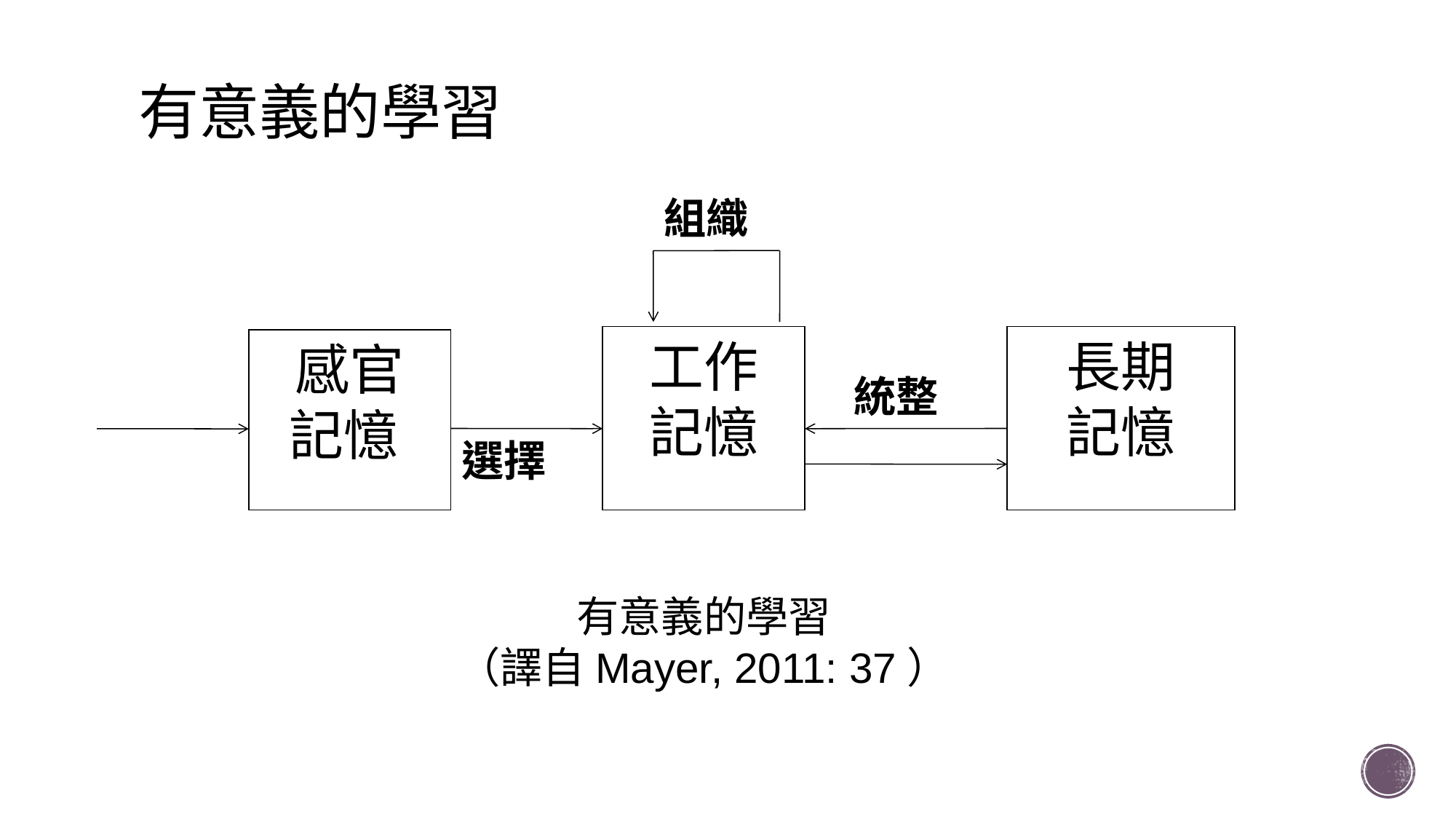

# 有意義的學習

組織

工作
記憶
長期
記憶
感官
記憶
統整

選擇

有意義的學習
（譯自Mayer, 2011: 37）